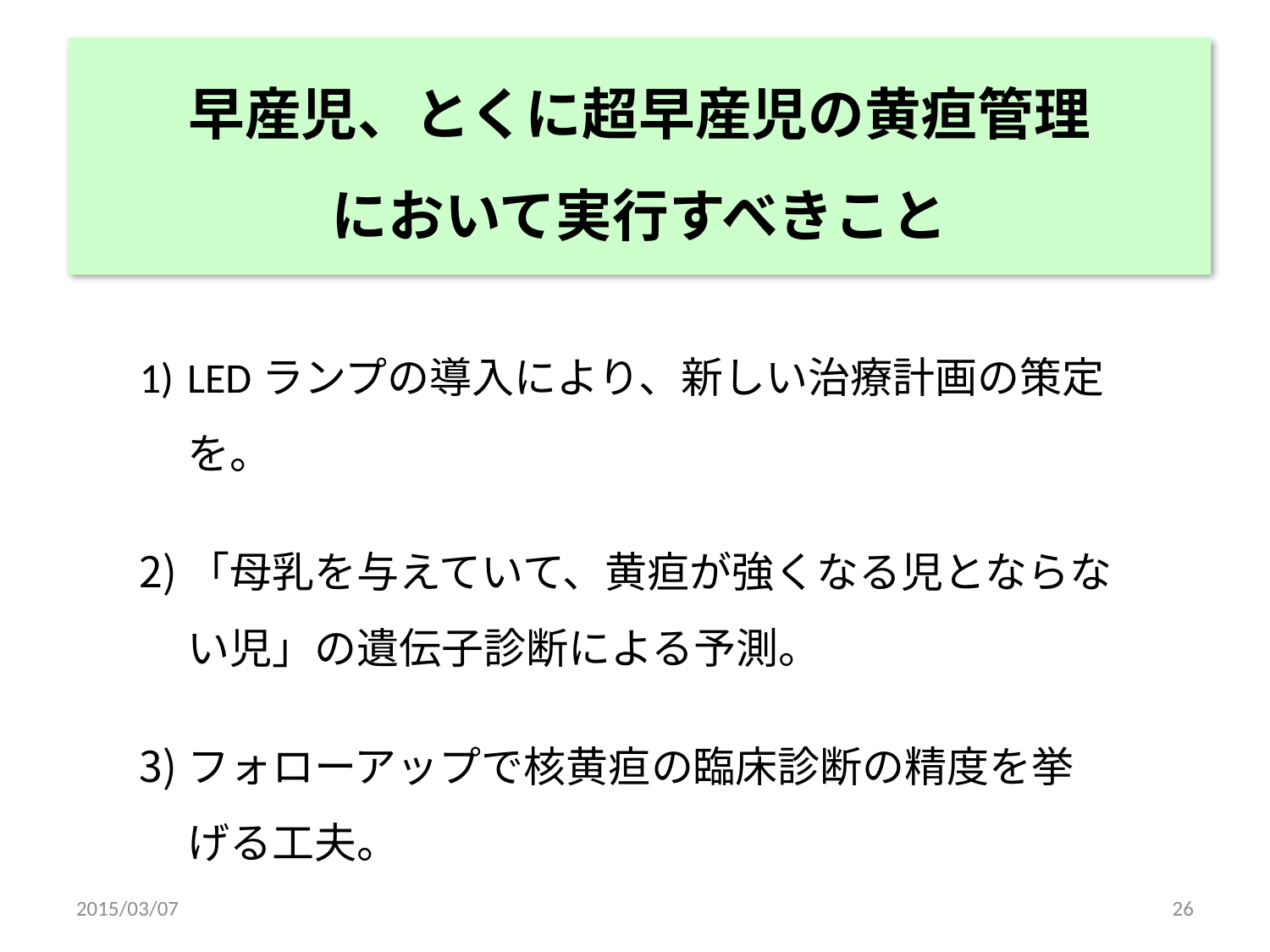

# 早産児、とくに超早産児の黄疸管理 において実行すべきこと
LEDランプの導入により、新しい治療計画の策定を。
「母乳を与えていて、黄疸が強くなる児とならない児」の遺伝子診断による予測。
フォローアップで核黄疸の臨床診断の精度を挙げる工夫。
2015/03/07
26